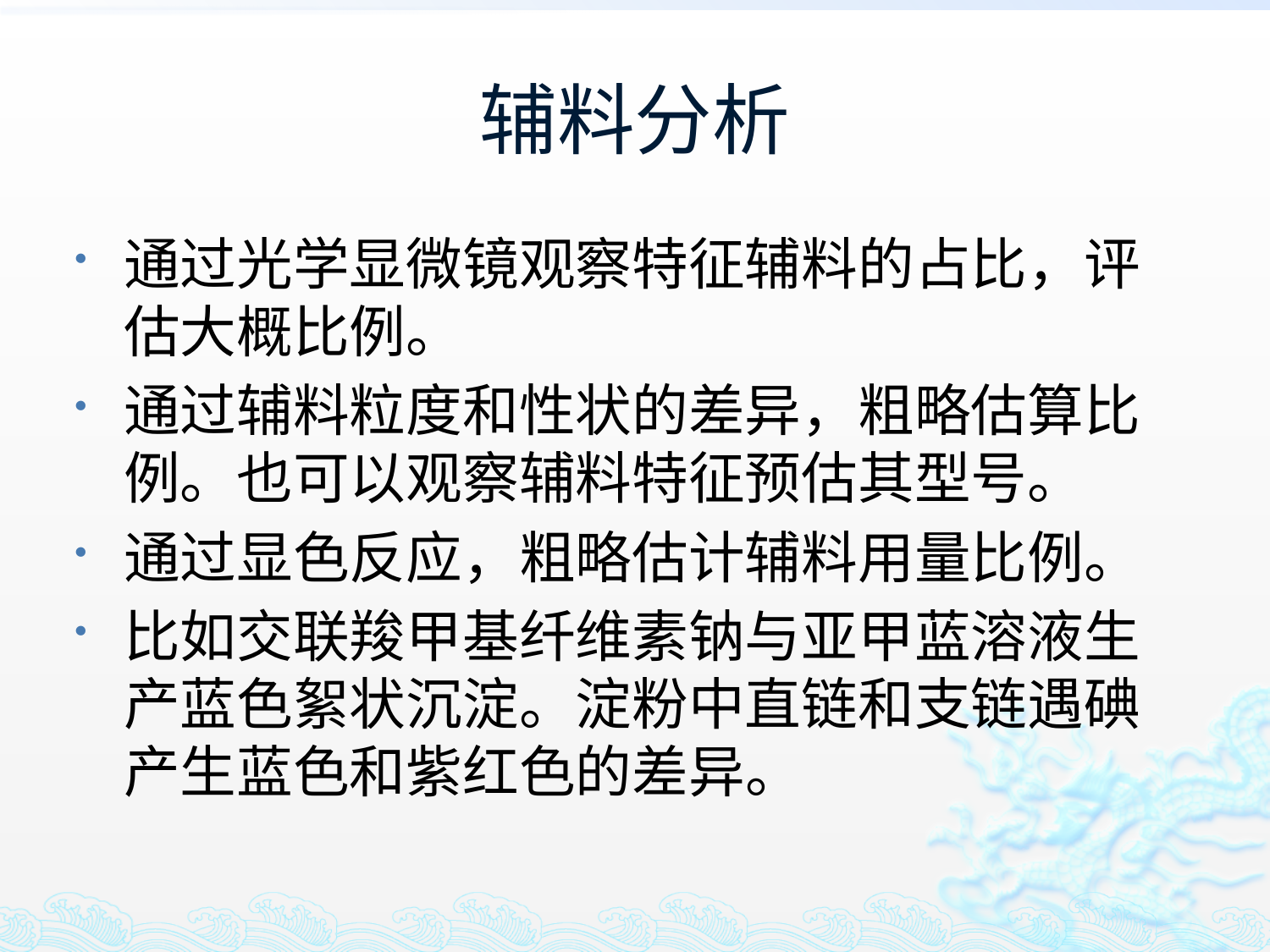

# 辅料分析
通过光学显微镜观察特征辅料的占比，评估大概比例。
通过辅料粒度和性状的差异，粗略估算比例。也可以观察辅料特征预估其型号。
通过显色反应，粗略估计辅料用量比例。
比如交联羧甲基纤维素钠与亚甲蓝溶液生产蓝色絮状沉淀。淀粉中直链和支链遇碘产生蓝色和紫红色的差异。